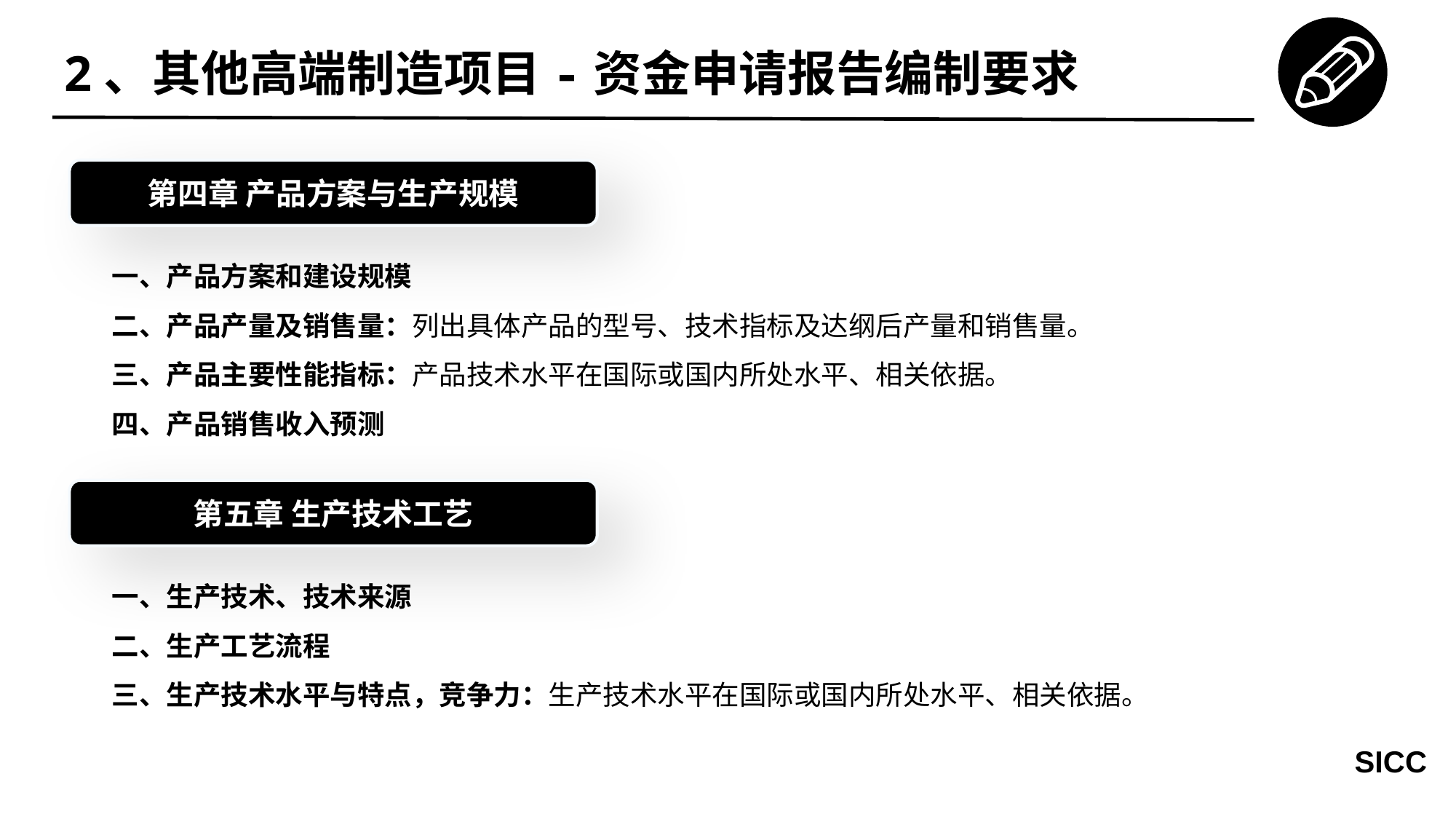

2、其他高端制造项目-资金申请报告编制要求
第四章 产品方案与生产规模
一、产品方案和建设规模
二、产品产量及销售量：列出具体产品的型号、技术指标及达纲后产量和销售量。
三、产品主要性能指标：产品技术水平在国际或国内所处水平、相关依据。
四、产品销售收入预测
第五章 生产技术工艺
一、生产技术、技术来源
二、生产工艺流程
三、生产技术水平与特点，竞争力：生产技术水平在国际或国内所处水平、相关依据。